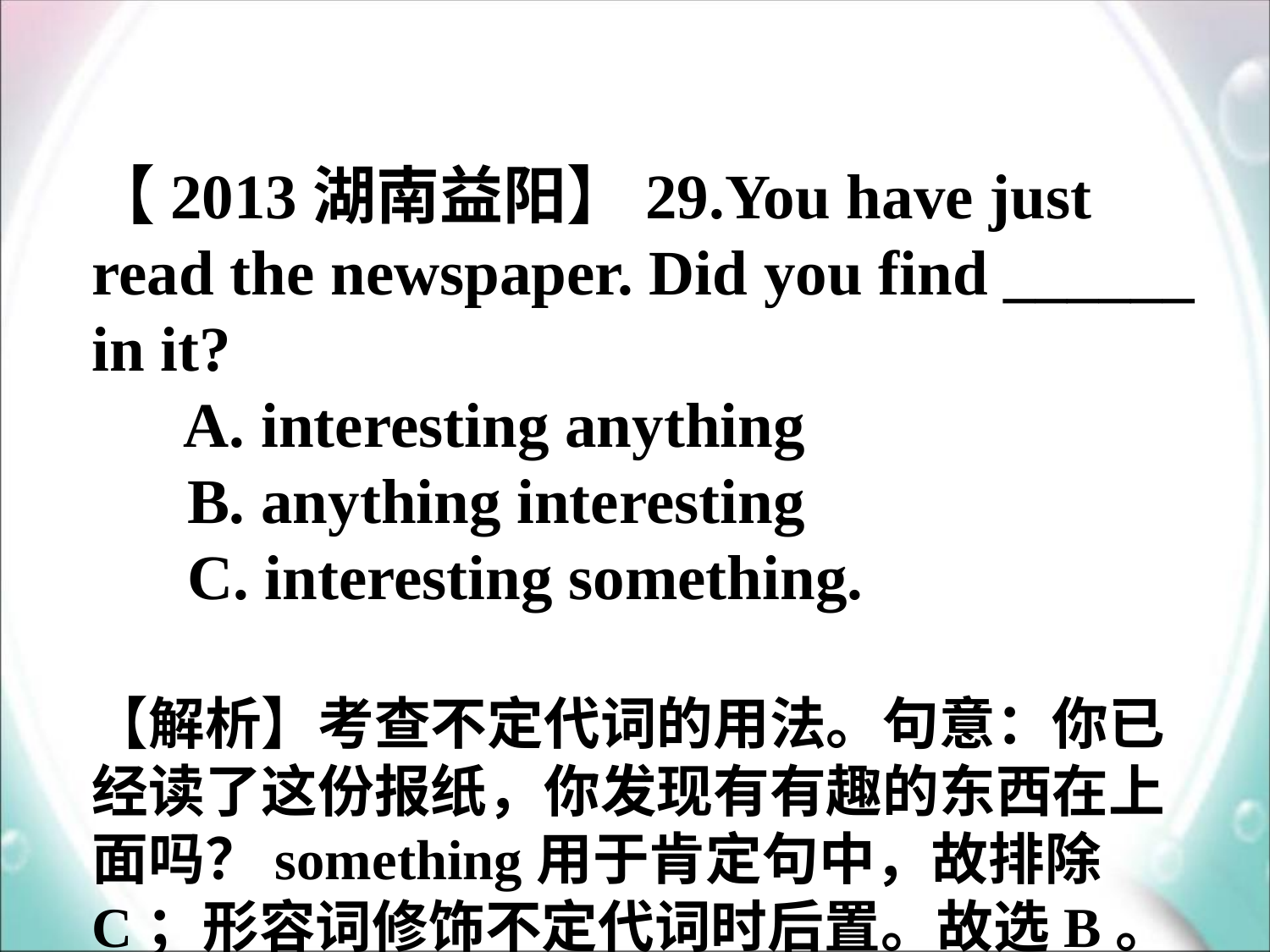

【2013湖南益阳】29.You have just read the newspaper. Did you find ______ in it?
      A. interesting anything
      B. anything interesting
      C. interesting something.

【解析】考查不定代词的用法。句意：你已经读了这份报纸，你发现有有趣的东西在上面吗？something用于肯定句中，故排除C；形容词修饰不定代词时后置。故选B。